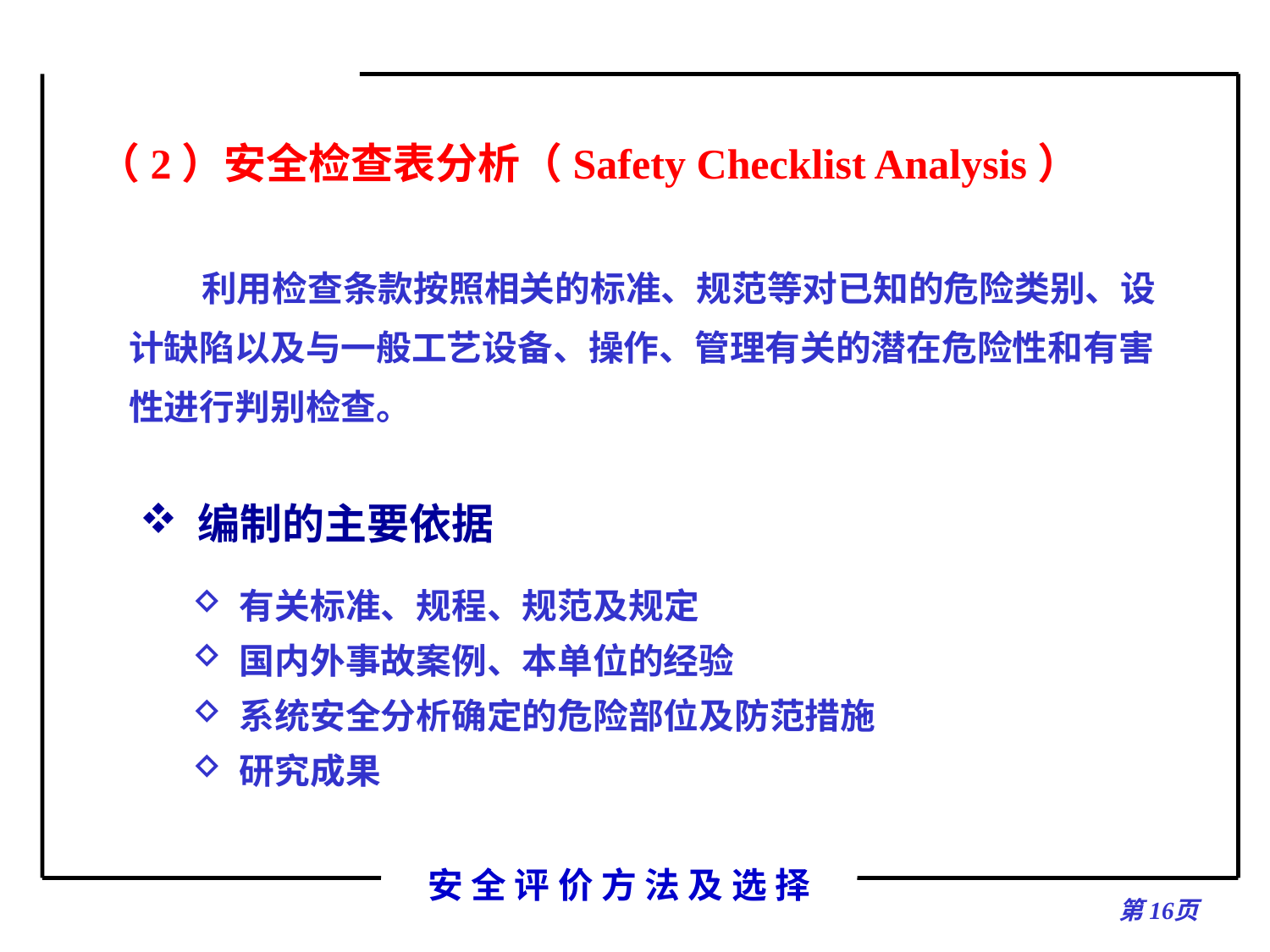

# （2）安全检查表分析（Safety Checklist Analysis）
        利用检查条款按照相关的标准、规范等对已知的危险类别、设计缺陷以及与一般工艺设备、操作、管理有关的潜在危险性和有害性进行判别检查。
 编制的主要依据
 有关标准、规程、规范及规定
 国内外事故案例、本单位的经验
 系统安全分析确定的危险部位及防范措施
 研究成果
第16页